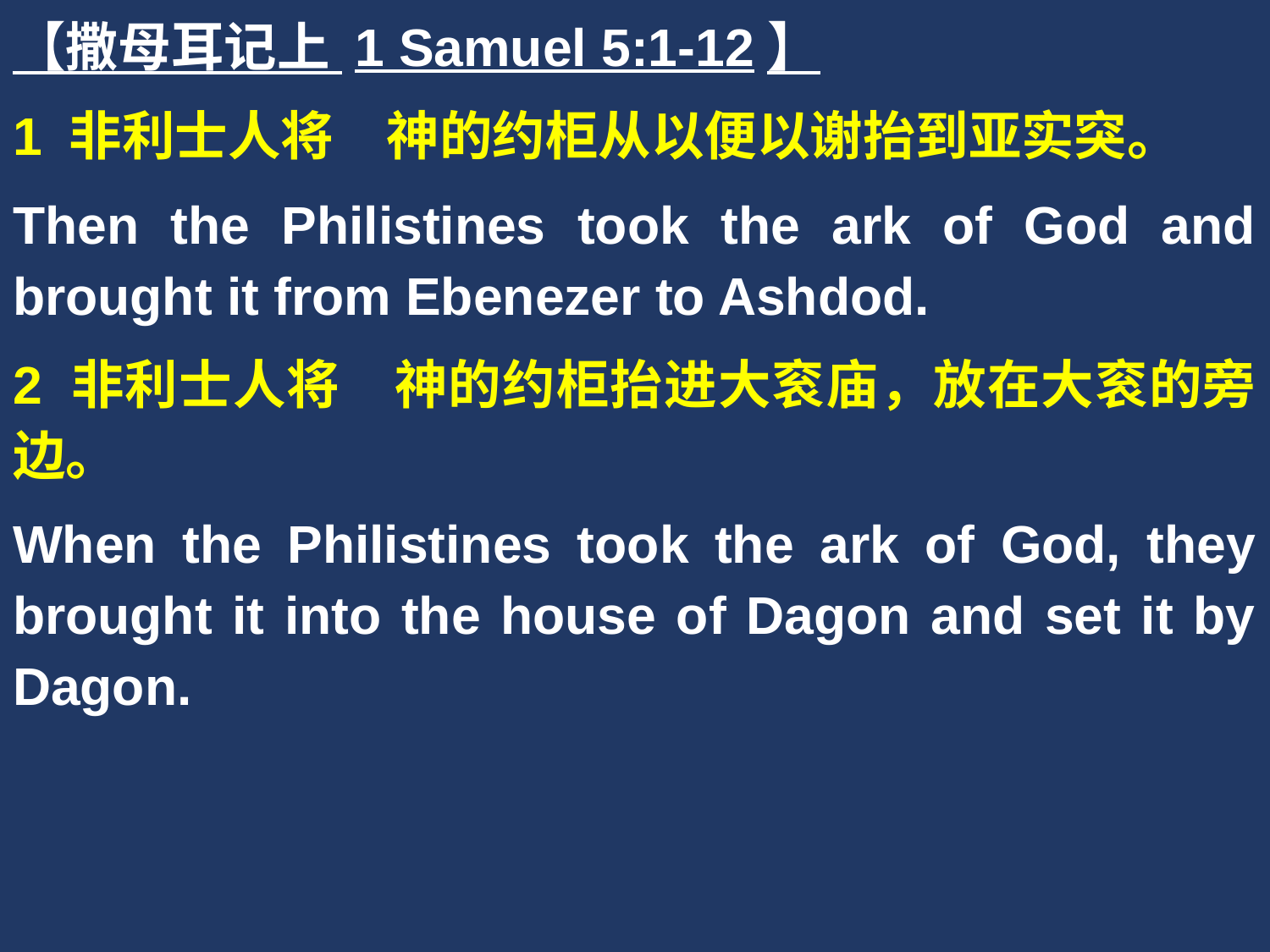

【撒母耳记上 1 Samuel 5:1-12】
1 非利士人将　神的约柜从以便以谢抬到亚实突。
Then the Philistines took the ark of God and brought it from Ebenezer to Ashdod.
2 非利士人将　神的约柜抬进大衮庙，放在大衮的旁边。
When the Philistines took the ark of God, they brought it into the house of Dagon and set it by Dagon.